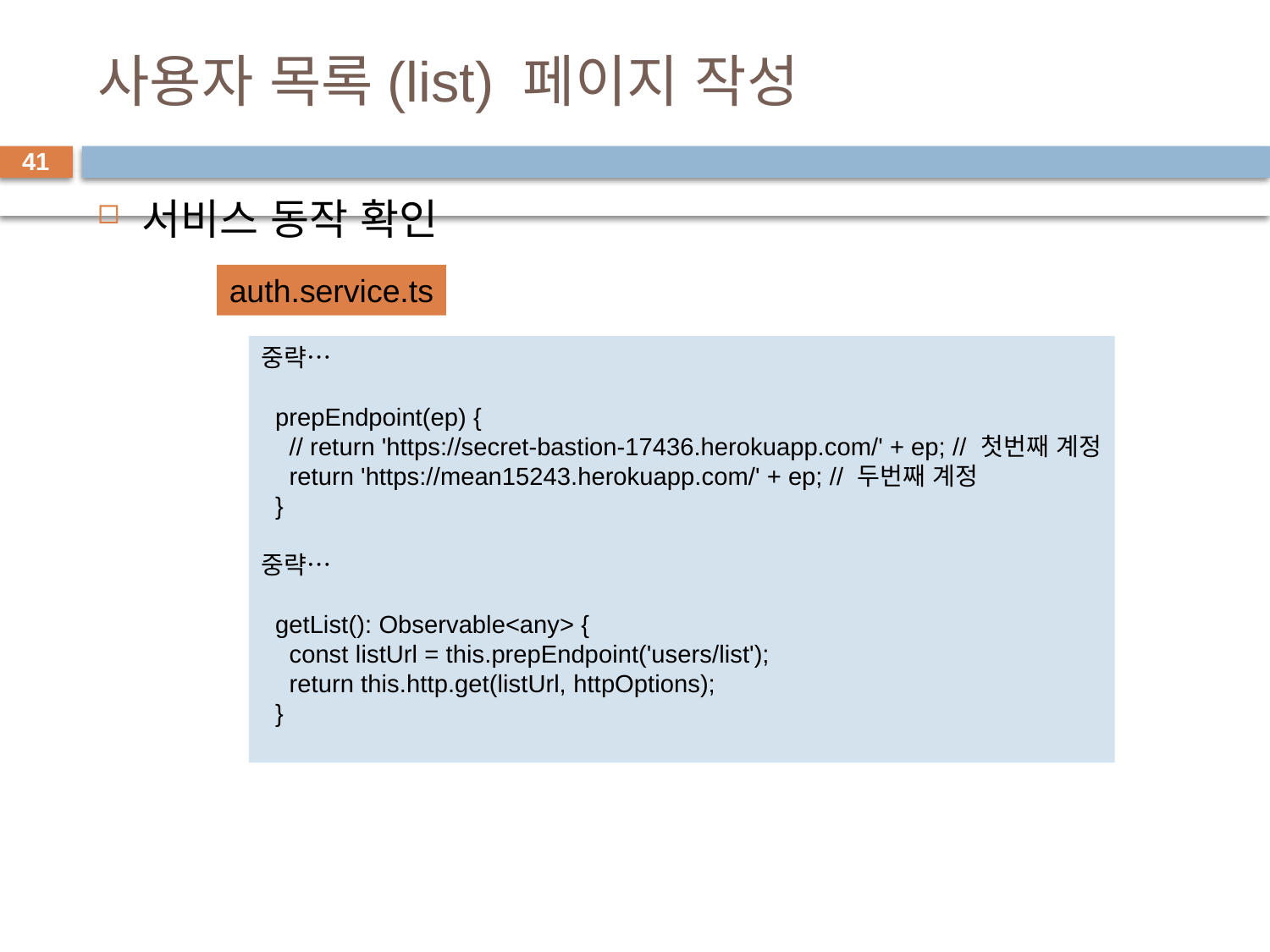

# 사용자 목록(list) 페이지 작성
41
서비스 동작 확인
auth.service.ts
중략…

  prepEndpoint(ep) {
    // return 'https://secret-bastion-17436.herokuapp.com/' + ep; // 첫번째 계정
    return 'https://mean15243.herokuapp.com/' + ep; // 두번째 계정
  }

중략…

  getList(): Observable<any> {
    const listUrl = this.prepEndpoint('users/list');
    return this.http.get(listUrl, httpOptions);
  }